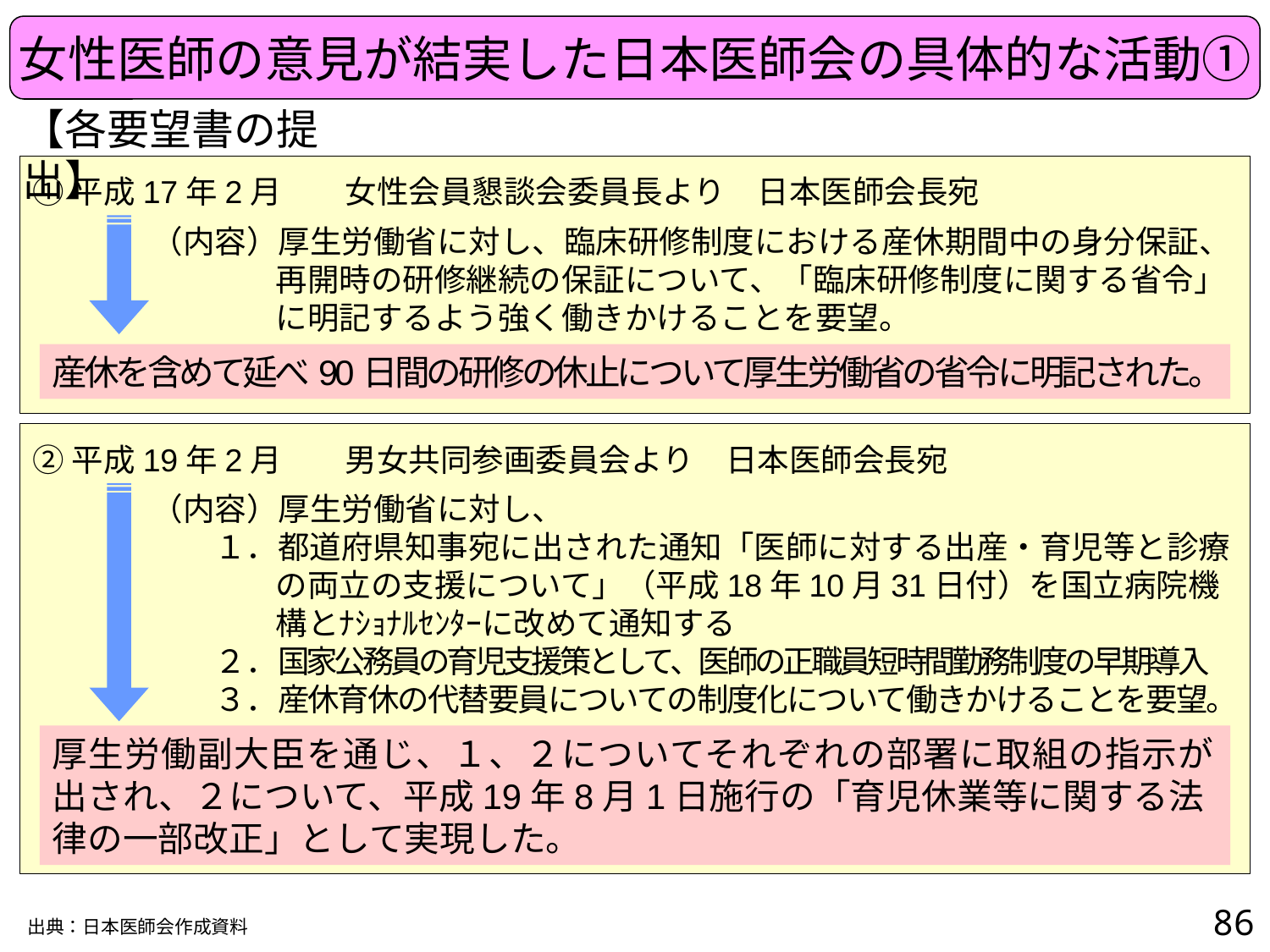

女性医師の意見が結実した日本医師会の具体的な活動①
【各要望書の提出】

①平成17年2月　　女性会員懇談会委員長より　日本医師会長宛
（内容）厚生労働省に対し、臨床研修制度における産休期間中の身分保証、再開時の研修継続の保証について、「臨床研修制度に関する省令」に明記するよう強く働きかけることを要望。

産休を含めて延べ90日間の研修の休止について厚生労働省の省令に明記された。

②平成19年2月　　男女共同参画委員会より　日本医師会長宛
（内容）厚生労働省に対し、
１．都道府県知事宛に出された通知「医師に対する出産・育児等と診療の両立の支援について」（平成18年10月31日付）を国立病院機構とﾅｼｮﾅﾙｾﾝﾀｰに改めて通知する
２．国家公務員の育児支援策として、医師の正職員短時間勤務制度の早期導入
３．産休育休の代替要員についての制度化について働きかけることを要望。

厚生労働副大臣を通じ、１、２についてそれぞれの部署に取組の指示が出され、２について、平成19年8月1日施行の「育児休業等に関する法律の一部改正」として実現した。
86
出典：日本医師会作成資料